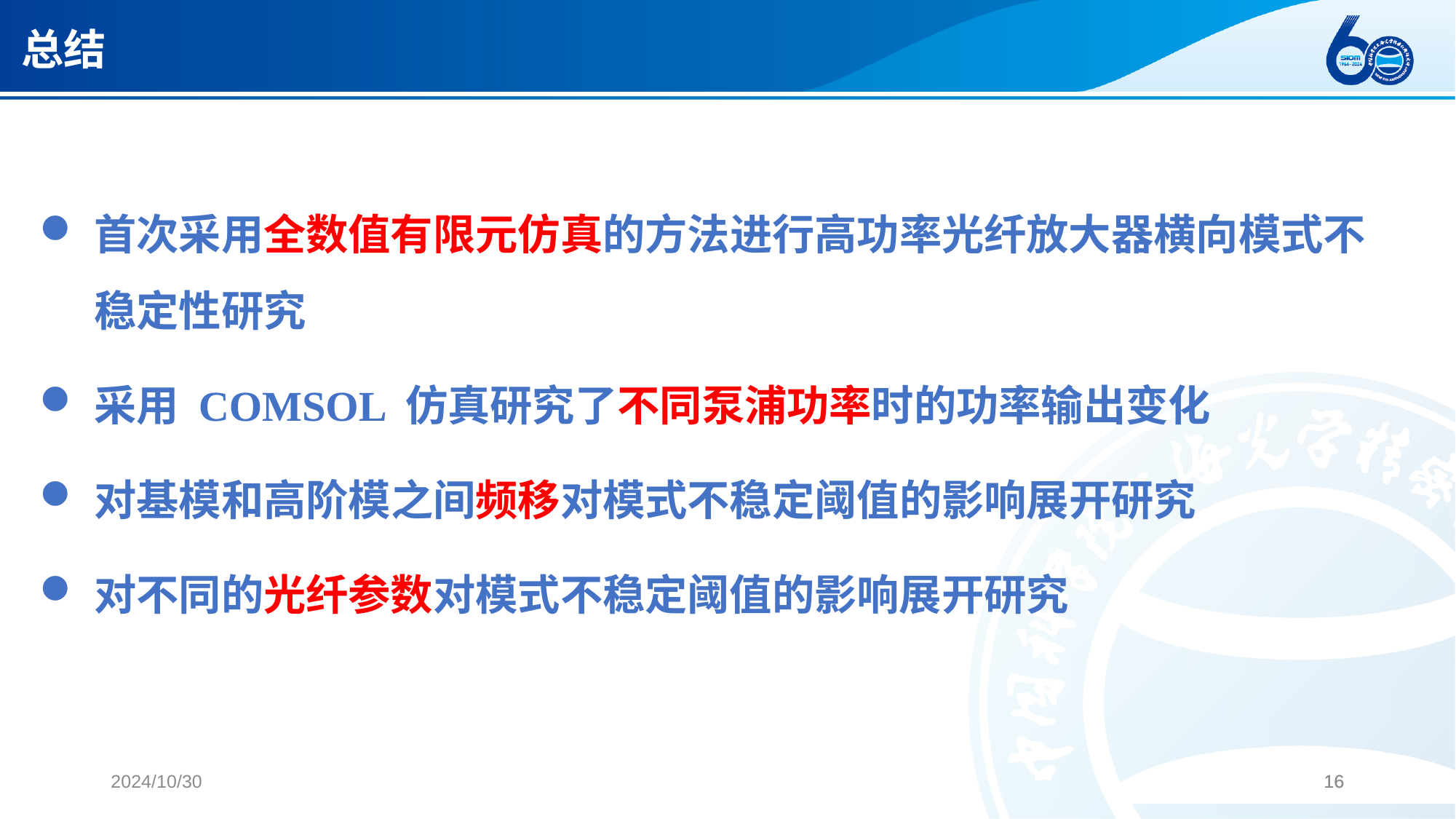

# 总结
首次采用全数值有限元仿真的方法进行高功率光纤放大器横向模式不稳定性研究
采用 COMSOL 仿真研究了不同泵浦功率时的功率输出变化
对基模和高阶模之间频移对模式不稳定阈值的影响展开研究
对不同的光纤参数对模式不稳定阈值的影响展开研究
2024/10/30
16